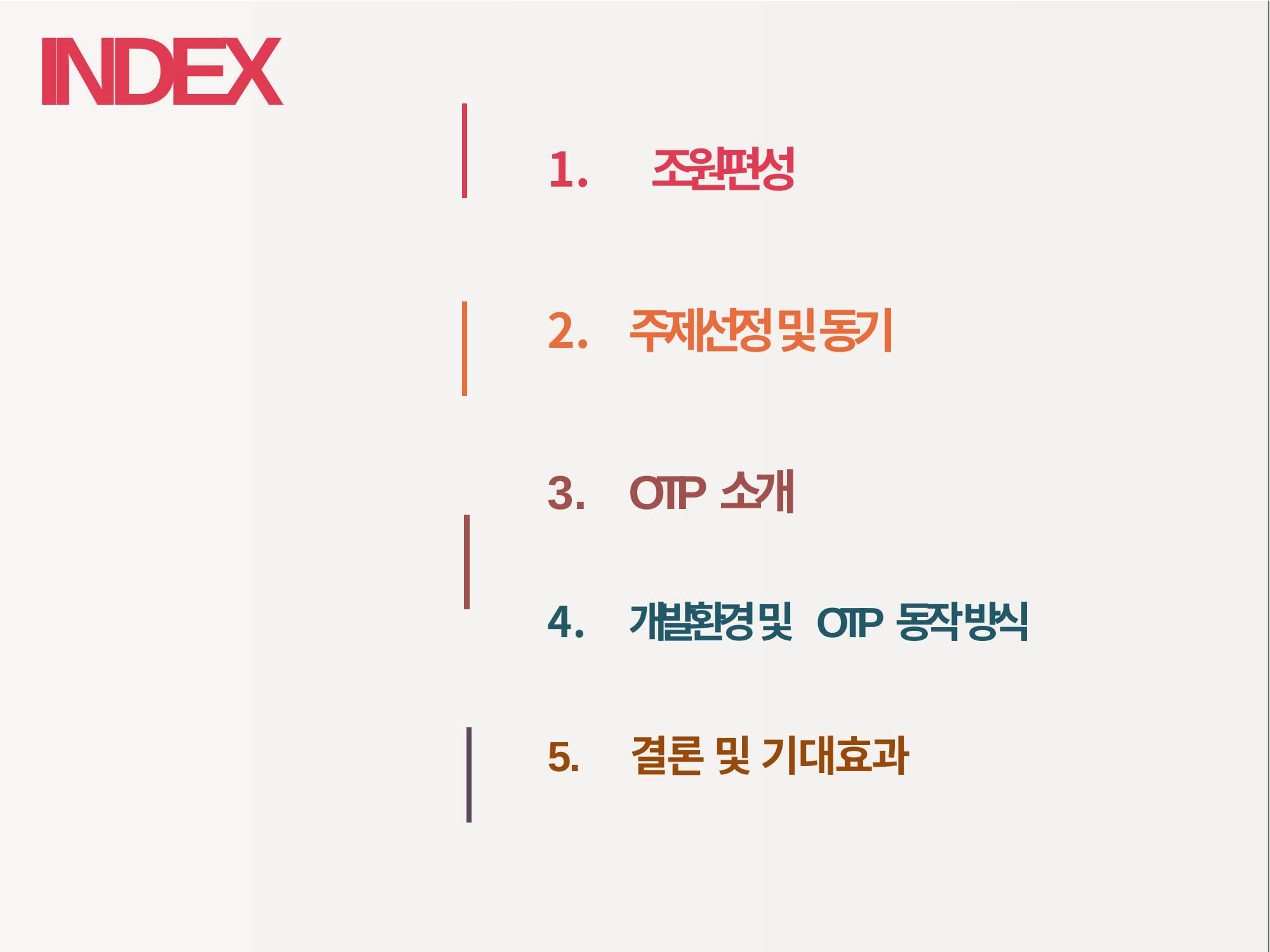

# INDEX

 조원편성

주제선정  및  동기

OTP소개

개발환경   및    OTP동작   방식

5.    결론 및 기대효과